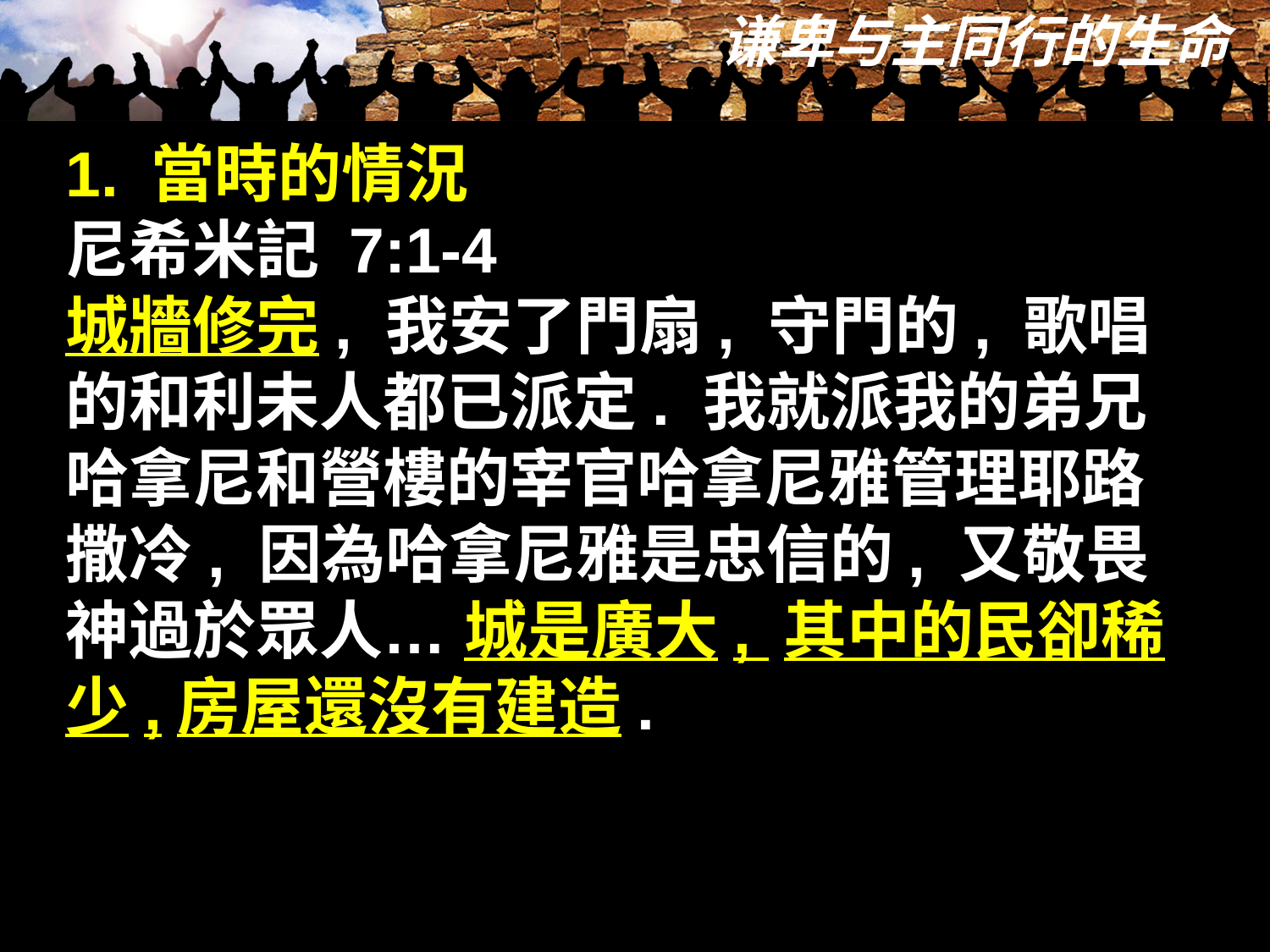

1. 當時的情況
尼希米記 7:1-4
城牆修完, 我安了門扇, 守門的, 歌唱的和利未人都已派定. 我就派我的弟兄哈拿尼和營樓的宰官哈拿尼雅管理耶路撒冷, 因為哈拿尼雅是忠信的, 又敬畏神過於眾人… 城是廣大, 其中的民卻稀少,房屋還沒有建造.